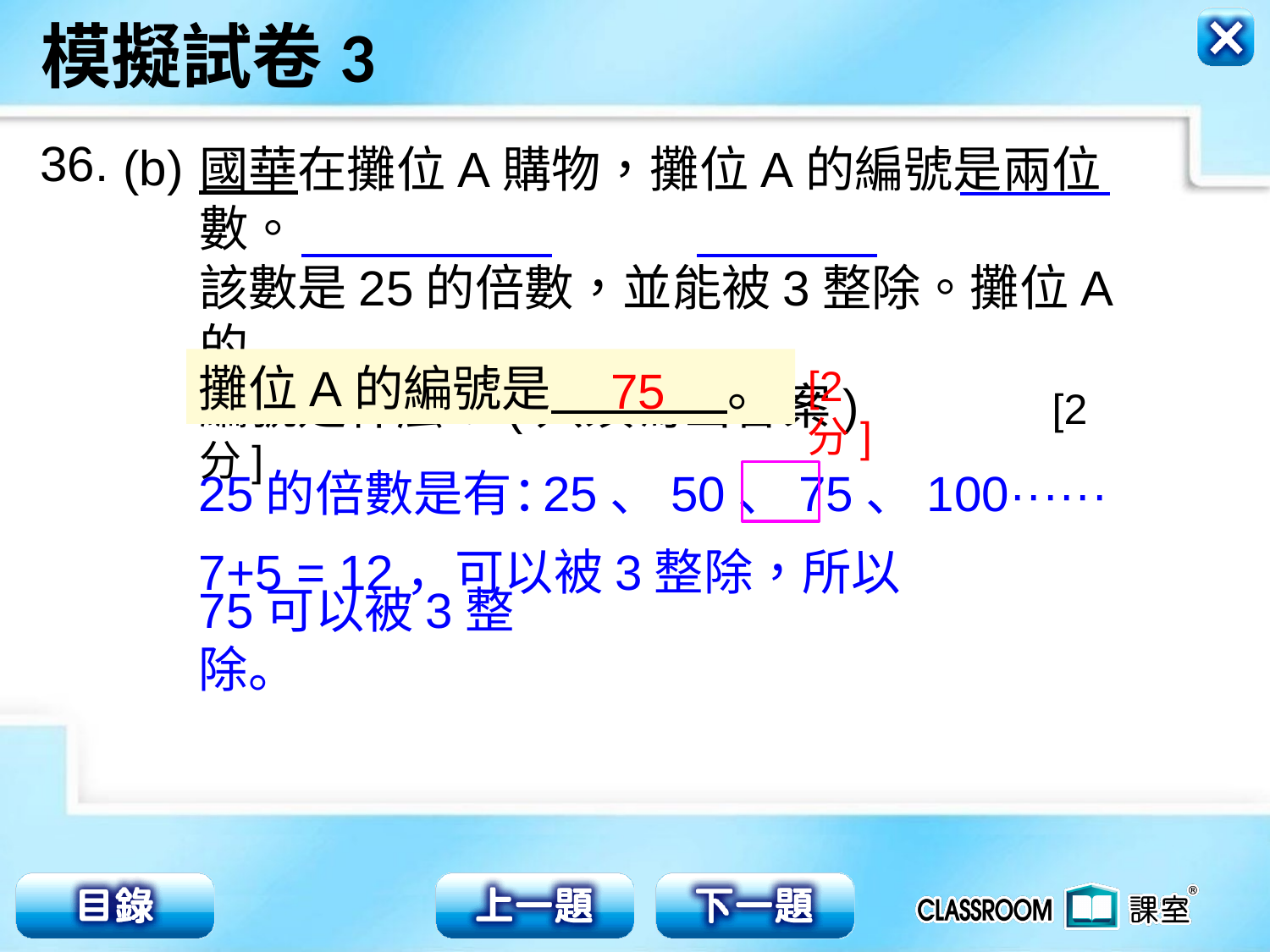

36.
(b)
國華在攤位A購物，攤位A的編號是兩位數。
該數是25的倍數，並能被3整除。攤位A的
編號是什麼？(只須寫出答案)              [2分]
攤位A的編號是                。
75
[2分]
25的倍數是有：
25、50、75、100······

7+5 = 12，可以被3整除，所以
75可以被3整除。